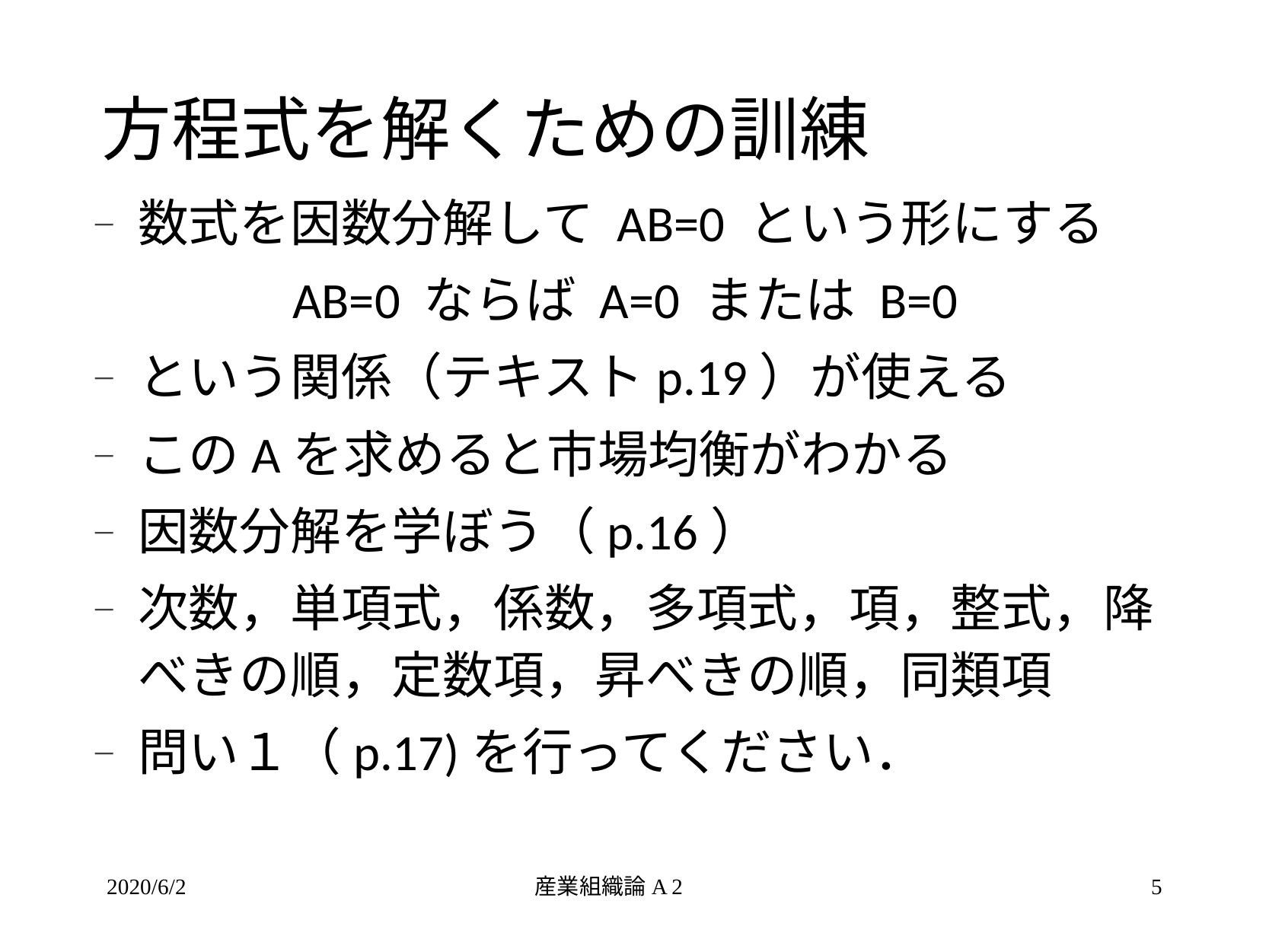

# 方程式を解くための訓練
数式を因数分解して AB=0 という形にする
AB=0 ならば A=0 または B=0
という関係（テキストp.19）が使える
このAを求めると市場均衡がわかる
因数分解を学ぼう（p.16）
次数，単項式，係数，多項式，項，整式，降べきの順，定数項，昇べきの順，同類項
問い１（p.17)を行ってください．
2020/6/2
産業組織論A 2
5